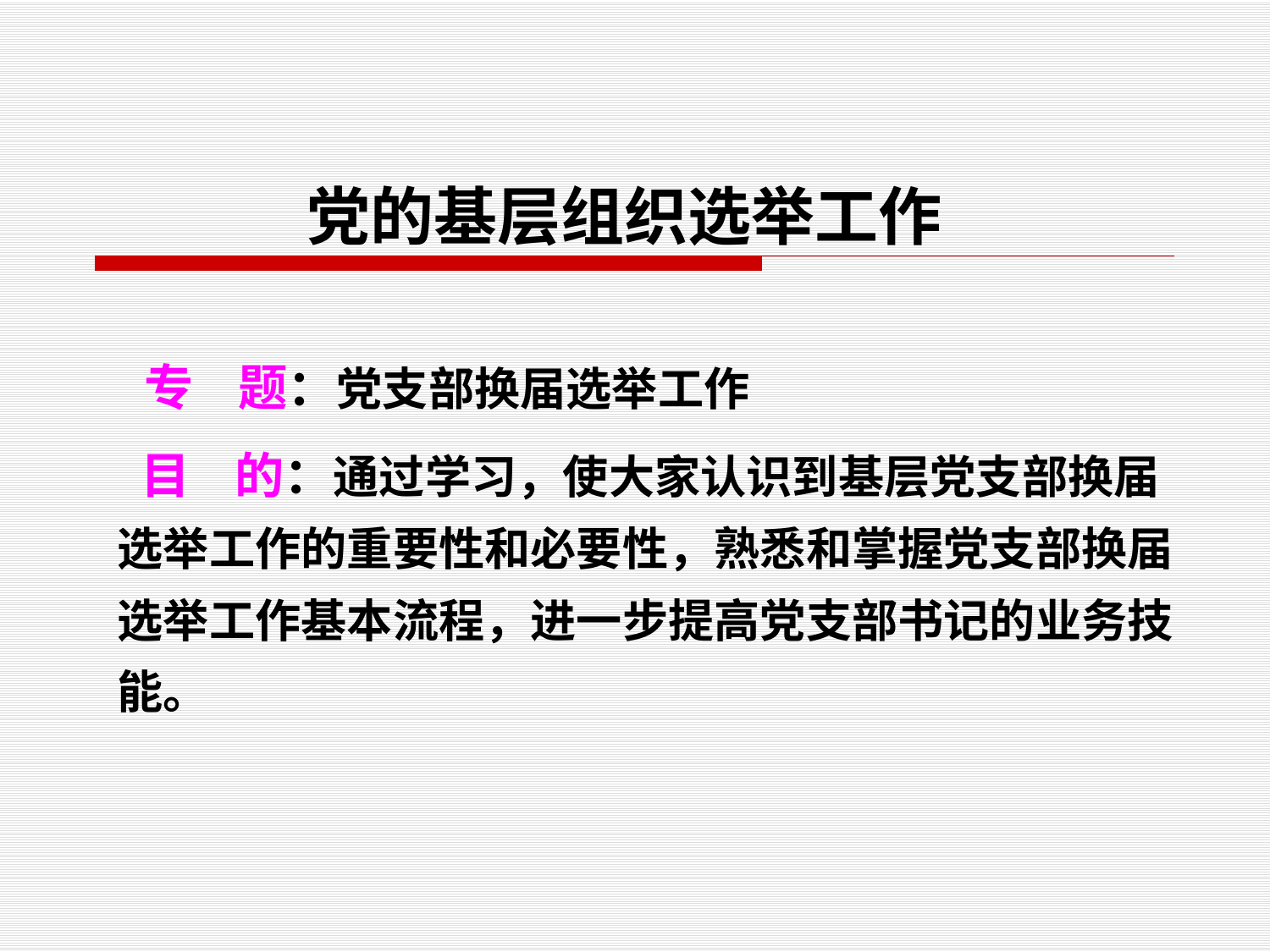

# 党的基层组织选举工作
 专    题：党支部换届选举工作
 目    的：通过学习，使大家认识到基层党支部换届选举工作的重要性和必要性，熟悉和掌握党支部换届选举工作基本流程，进一步提高党支部书记的业务技能。